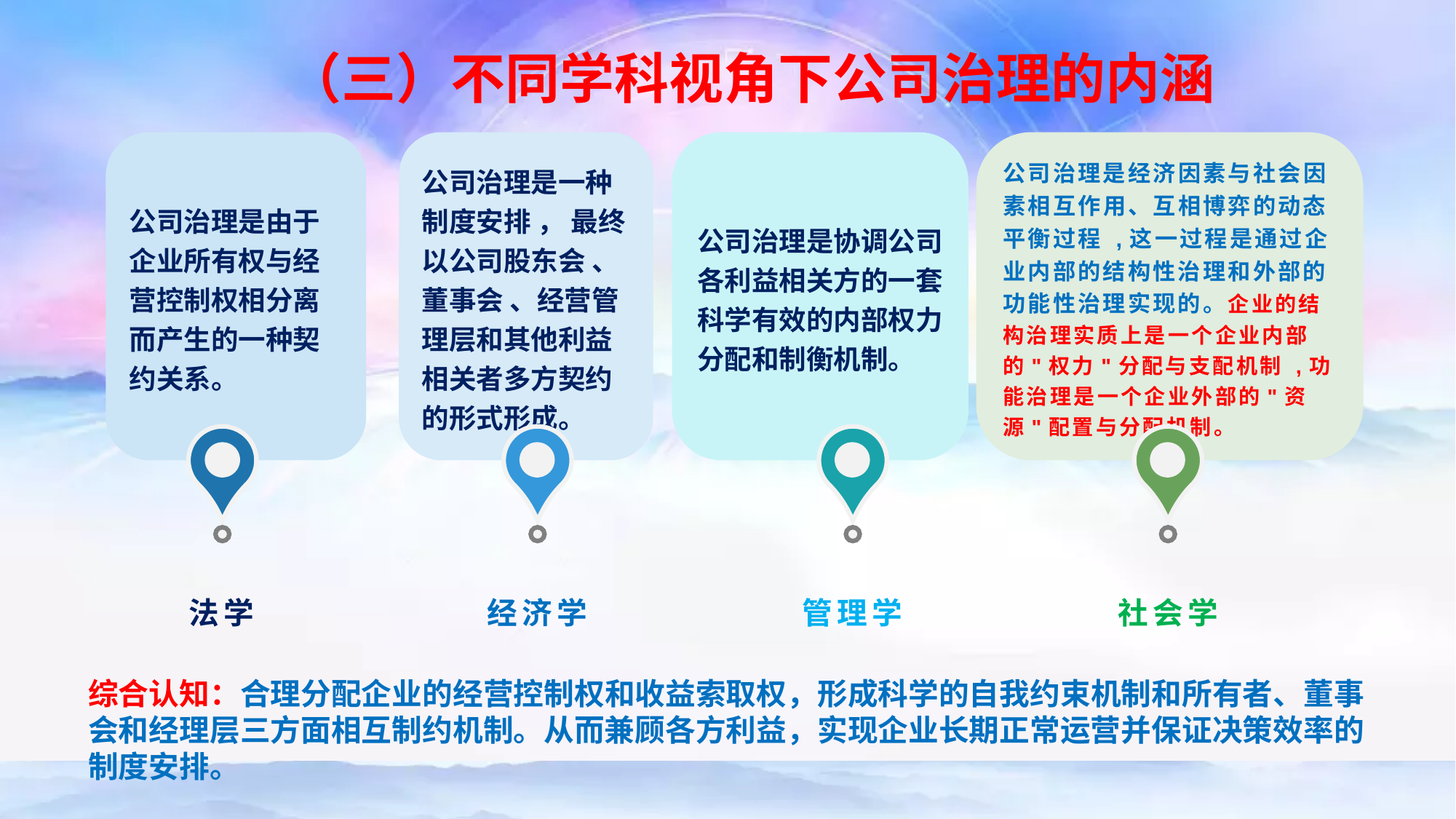

（三）不同学科视角下公司治理的内涵
公司治理是由于企业所有权与经营控制权相分离而产生的一种契约关系。
公司治理是一种制度安排 ， 最终以公司股东会 、 董事会 、经营管理层和其他利益相关者多方契约的形式形成。
公司治理是协调公司各利益相关方的一套科学有效的内部权力分配和制衡机制。
公司治理是经济因素与社会因素相互作用、互相博弈的动态平衡过程 ,这一过程是通过企业内部的结构性治理和外部的功能性治理实现的。企业的结构治理实质上是一个企业内部的"权力"分配与支配机制 ,功能治理是一个企业外部的"资源"配置与分配机制。

法学
经济学
管理学
社会学
综合认知：合理分配企业的经营控制权和收益索取权，形成科学的自我约束机制和所有者、董事会和经理层三方面相互制约机制。从而兼顾各方利益，实现企业长期正常运营并保证决策效率的制度安排。
18